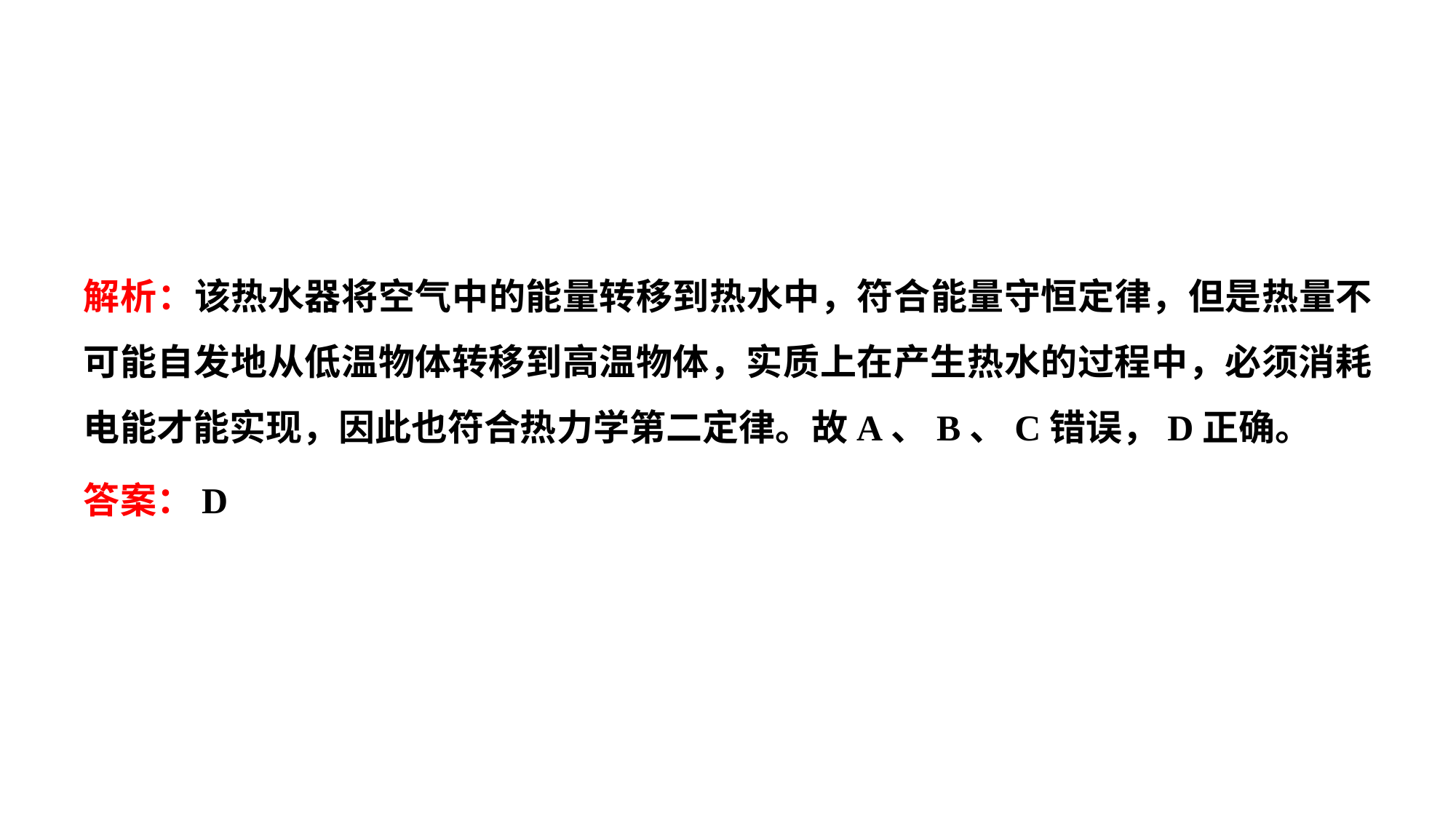

解析：该热水器将空气中的能量转移到热水中，符合能量守恒定律，但是热量不可能自发地从低温物体转移到高温物体，实质上在产生热水的过程中，必须消耗电能才能实现，因此也符合热力学第二定律。故A、B、C错误，D正确。
答案：D